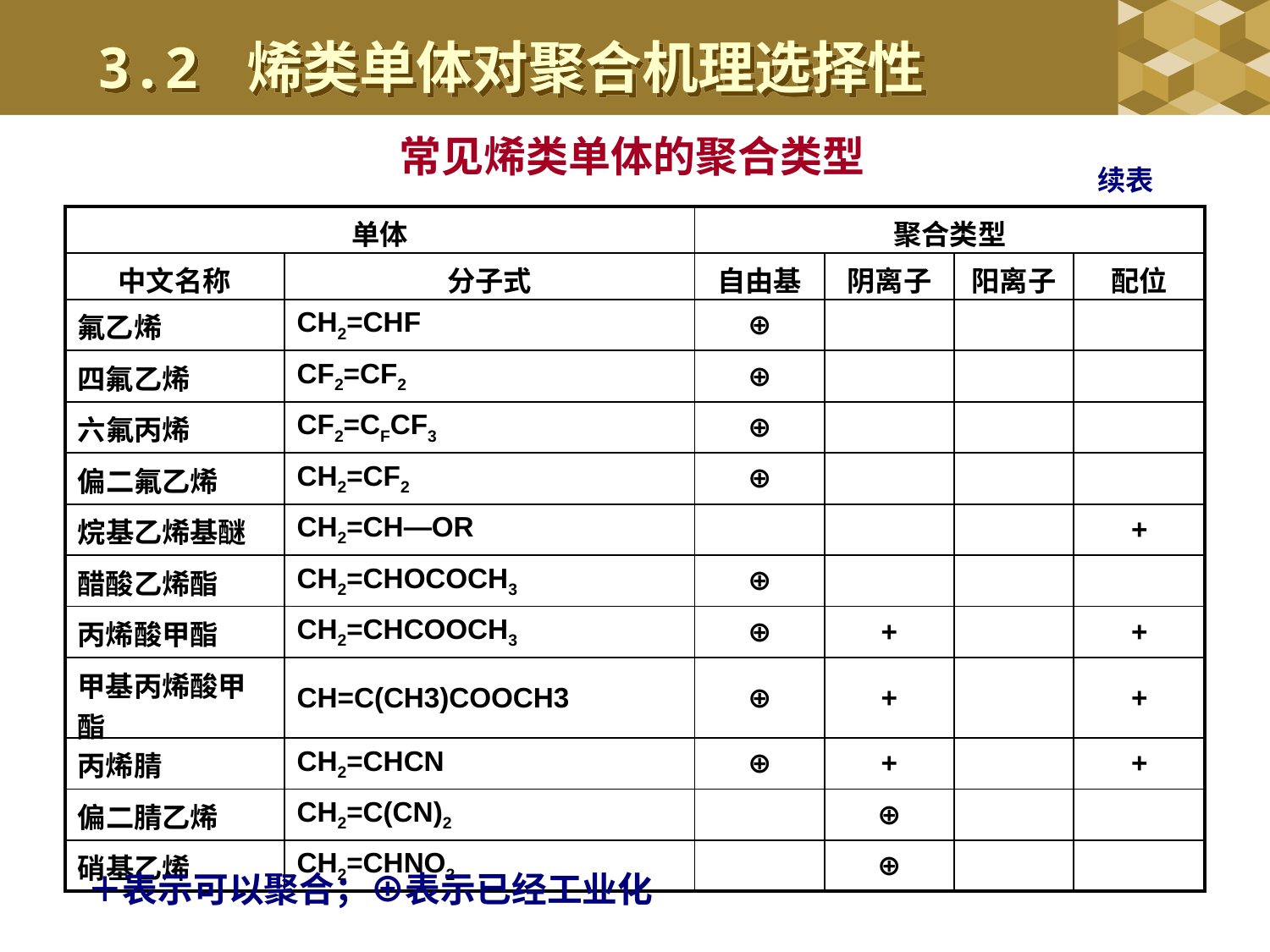

3.2 烯类单体对聚合机理选择性
常见烯类单体的聚合类型
续表
| 单体 |  | 聚合类型 |  |  |  |
| --- | --- | --- | --- | --- | --- |
| 中文名称 | 分子式 | 自由基 | 阴离子 | 阳离子 | 配位 |
| 氟乙烯 | CH2=CHF | ⊕ |  |  |  |
| 四氟乙烯 | CF2=CF2 | ⊕ |  |  |  |
| 六氟丙烯 | CF2=CFCF3 | ⊕ |  |  |  |
| 偏二氟乙烯 | CH2=CF2 | ⊕ |  |  |  |
| 烷基乙烯基醚 | CH2=CH—OR |  |  |  | + |
| 醋酸乙烯酯 | CH2=CHOCOCH3 | ⊕ |  |  |  |
| 丙烯酸甲酯 | CH2=CHCOOCH3 | ⊕ | + |  | + |
| 甲基丙烯酸甲酯 | CH=C(CH3)COOCH3 | ⊕ | + |  | + |
| 丙烯腈 | CH2=CHCN | ⊕ | + |  | + |
| 偏二腈乙烯 | CH2=C(CN)2 |  | ⊕ |  |  |
| 硝基乙烯 | CH2=CHNO2 |  | ⊕ |  |  |
＋表示可以聚合；⊕表示已经工业化